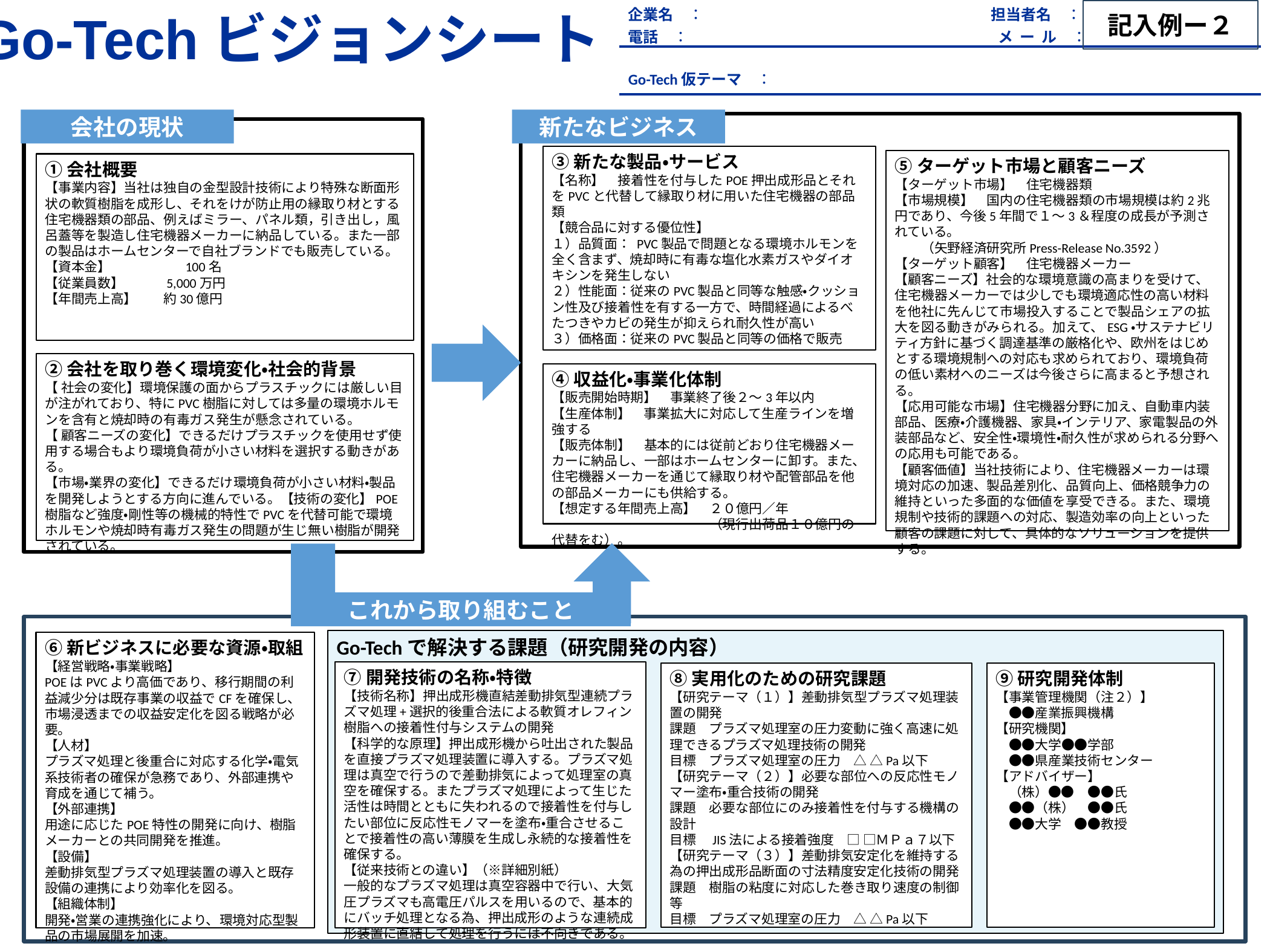

| 企業名　：　　　　　　　　　　　　　　　　　　　担当者名　： 電話　：　 　　　　　　　　　　　　　　　　　　　メ ー ル　： |
| --- |
| Go-Tech仮テーマ　： |
Go-Techビジョンシート
記入例ー２
会社の現状
新たなビジネス

③新たな製品・サービス
【名称】　接着性を付与したPOE押出成形品とそれをPVCと代替して縁取り材に用いた住宅機器の部品類
【競合品に対する優位性】
１）品質面： PVC製品で問題となる環境ホルモンを全く含まず、焼却時に有毒な塩化水素ガスやダイオキシンを発生しない
２）性能面：従来のPVC製品と同等な触感・クッション性及び接着性を有する一方で、時間経過によるべたつきやカビの発生が抑えられ耐久性が高い
３）価格面：従来のPVC製品と同等の価格で販売
⑤ターゲット市場と顧客ニーズ
【ターゲット市場】　住宅機器類
【市場規模】　国内の住宅機器類の市場規模は約2兆円であり、今後5年間で１～3＆程度の成長が予測されている。
　　（矢野経済研究所Press-Release No.3592）
【ターゲット顧客】　住宅機器メーカー
【顧客ニーズ】社会的な環境意識の高まりを受けて、住宅機器メーカーでは少しでも環境適応性の高い材料を他社に先んじて市場投入することで製品シェアの拡大を図る動きがみられる。加えて、ESG・サステナビリティ方針に基づく調達基準の厳格化や、欧州をはじめとする環境規制への対応も求められており、環境負荷の低い素材へのニーズは今後さらに高まると予想される。
【応用可能な市場】住宅機器分野に加え、自動車内装部品、医療・介護機器、家具・インテリア、家電製品の外装部品など、安全性・環境性・耐久性が求められる分野への応用も可能である。
【顧客価値】当社技術により、住宅機器メーカーは環境対応の加速、製品差別化、品質向上、価格競争力の維持といった多面的な価値を享受できる。また、環境規制や技術的課題への対応、製造効率の向上といった顧客の課題に対して、具体的なソリューションを提供する。

④収益化・事業化体制
【販売開始時期】　事業終了後２～3年以内
【生産体制】　事業拡大に対応して生産ラインを増強する
【販売体制】　基本的には従前どおり住宅機器メーカーに納品し、一部はホームセンターに卸す。また、住宅機器メーカーを通じて縁取り材や配管部品を他の部品メーカーにも供給する。
【想定する年間売上高】　２０億円／年
　　　　　　　　　　　　（現行出荷品１０億円の代替をむ）。

①会社概要
【事業内容】当社は独自の金型設計技術により特殊な断面形状の軟質樹脂を成形し、それをけが防止用の縁取り材とする住宅機器類の部品、例えばミラー、パネル類，引き出し，風呂蓋等を製造し住宅機器メーカーに納品している。また一部の製品はホームセンターで自社ブランドでも販売している。
【資本金】　　　　　  100名
【従業員数】　　　5,000万円
【年間売上高】　　約30億円

②会社を取り巻く環境変化・社会的背景
【 社会の変化】環境保護の面からプラスチックには厳しい目が注がれており、特にPVC樹脂に対しては多量の環境ホルモンを含有と焼却時の有毒ガス発生が懸念されている。
【 顧客ニーズの変化】できるだけプラスチックを使用せず使用する場合もより環境負荷が小さい材料を選択する動きがある。
【市場・業界の変化】できるだけ環境負荷が小さい材料・製品を開発しようとする方向に進んでいる。【技術の変化】POE樹脂など強度・剛性等の機械的特性でPVCを代替可能で環境ホルモンや焼却時有毒ガス発生の問題が生じ無い樹脂が開発されている。

これから取り組むこと

Go-Techで解決する課題（研究開発の内容）
⑥新ビジネスに必要な資源・取組
【経営戦略・事業戦略】
POEはPVCより高価であり、移行期間の利益減少分は既存事業の収益でCFを確保し、市場浸透までの収益安定化を図る戦略が必要。
【人材】
プラズマ処理と後重合に対応する化学・電気系技術者の確保が急務であり、外部連携や育成を通じて補う。
【外部連携】
用途に応じたPOE特性の開発に向け、樹脂メーカーとの共同開発を推進。
【設備】
差動排気型プラズマ処理装置の導入と既存設備の連携により効率化を図る。
【組織体制】
開発・営業の連携強化により、環境対応型製品の市場展開を加速。

⑦開発技術の名称・特徴
【技術名称】押出成形機直結差動排気型連続プラズマ処理+選択的後重合法による軟質オレフィン樹脂への接着性付与システムの開発
【科学的な原理】押出成形機から吐出された製品を直接プラズマ処理装置に導入する。プラズマ処理は真空で行うので差動排気によって処理室の真空を確保する。またプラズマ処理によって生じた活性は時間とともに失われるので接着性を付与したい部位に反応性モノマーを塗布・重合させることで接着性の高い薄膜を生成し永続的な接着性を確保する。
【従来技術との違い】（※詳細別紙）
一般的なプラズマ処理は真空容器中で行い、大気圧プラズマも高電圧パルスを用いるので、基本的にバッチ処理となる為、押出成形のような連続成形装置に直結して処理を行うには不向きである。
⑧実用化のための研究課題
【研究テーマ（１）】差動排気型プラズマ処理装置の開発
課題　プラズマ処理室の圧力変動に強く高速に処理できるプラズマ処理技術の開発
目標　プラズマ処理室の圧力　△ △Pa以下
【研究テーマ（２）】必要な部位への反応性モノマー塗布・重合技術の開発
課題　必要な部位にのみ接着性を付与する機構の設計
目標　JIS法による接着強度　□ □ＭＰａ７以下
【研究テーマ（３）】差動排気安定化を維持する為の押出成形品断面の寸法精度安定化技術の開発
課題　樹脂の粘度に対応した巻き取り速度の制御等
目標　プラズマ処理室の圧力　△ △Pa以下

⑨研究開発体制
【事業管理機関（注２）】
　●●産業振興機構
【研究機関】
　●●大学●●学部
　●●県産業技術センター
【アドバイザー】
　（株）●●　●●氏
　●●（株）　●●氏
　●●大学　●●教授